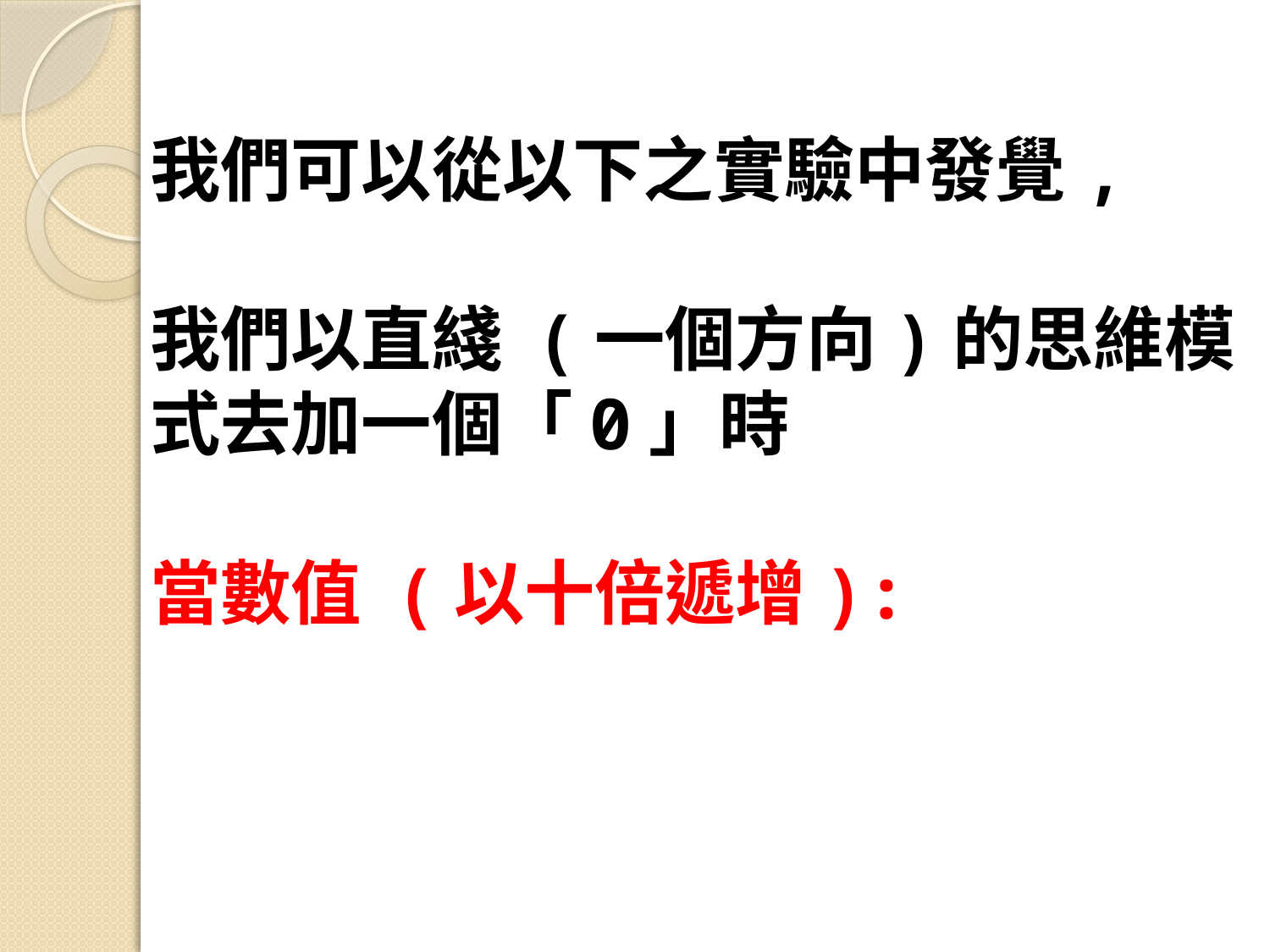

# 我們可以從以下之實驗中發覺, 我們以直綫 (一個方向)的思維模式去加一個「0」時 當數值 (以十倍遞增):